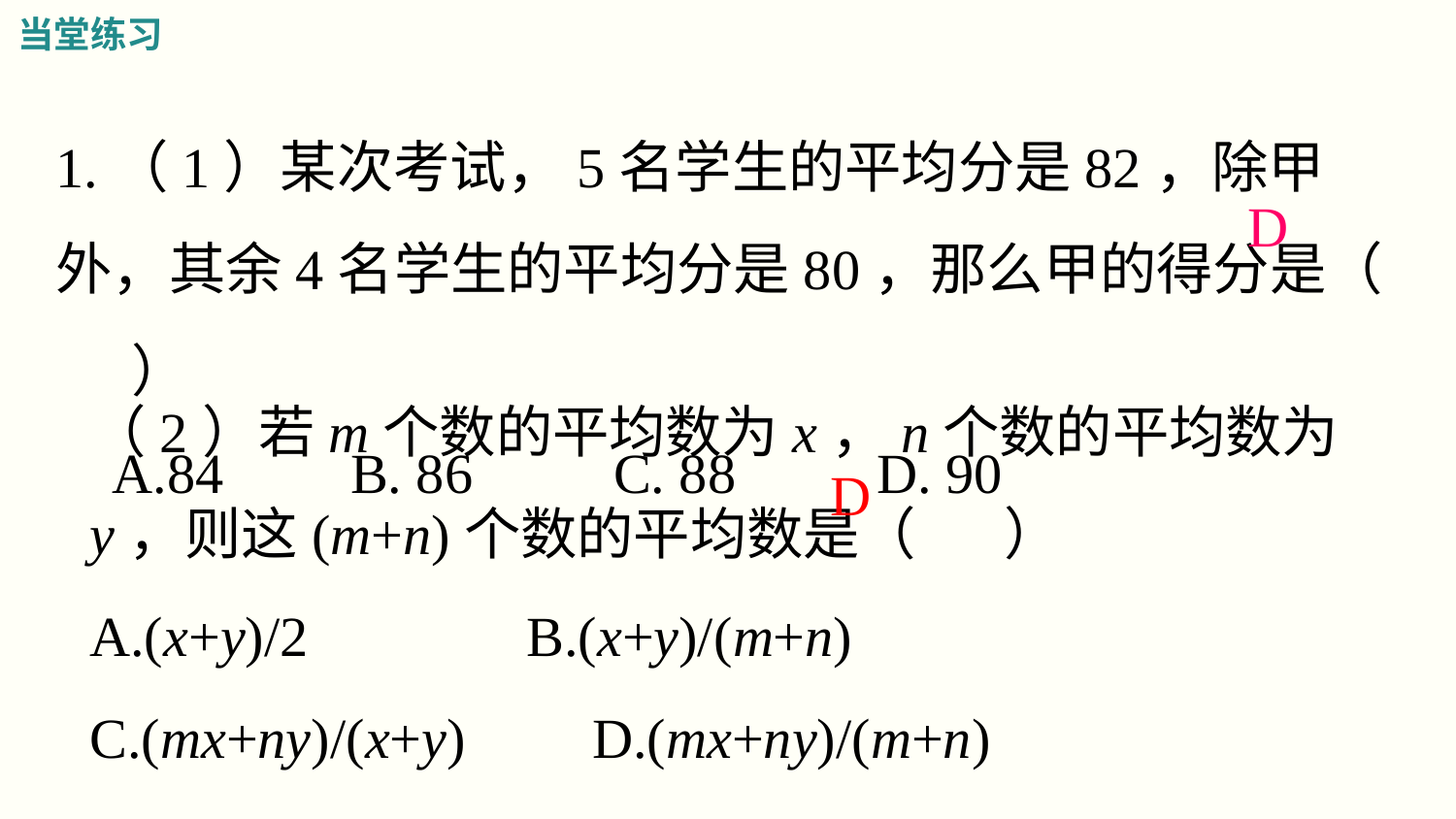

当堂练习
1.（1）某次考试，5名学生的平均分是82，除甲外，其余4名学生的平均分是80，那么甲的得分是（       ）
    A.84         B. 86          C. 88          D. 90
 D
（2）若m个数的平均数为x，n个数的平均数为y，则这(m+n)个数的平均数是（       ）
A.(x+y)/2    		B.(x+y)/(m+n)
C.(mx+ny)/(x+y)         D.(mx+ny)/(m+n)
 D